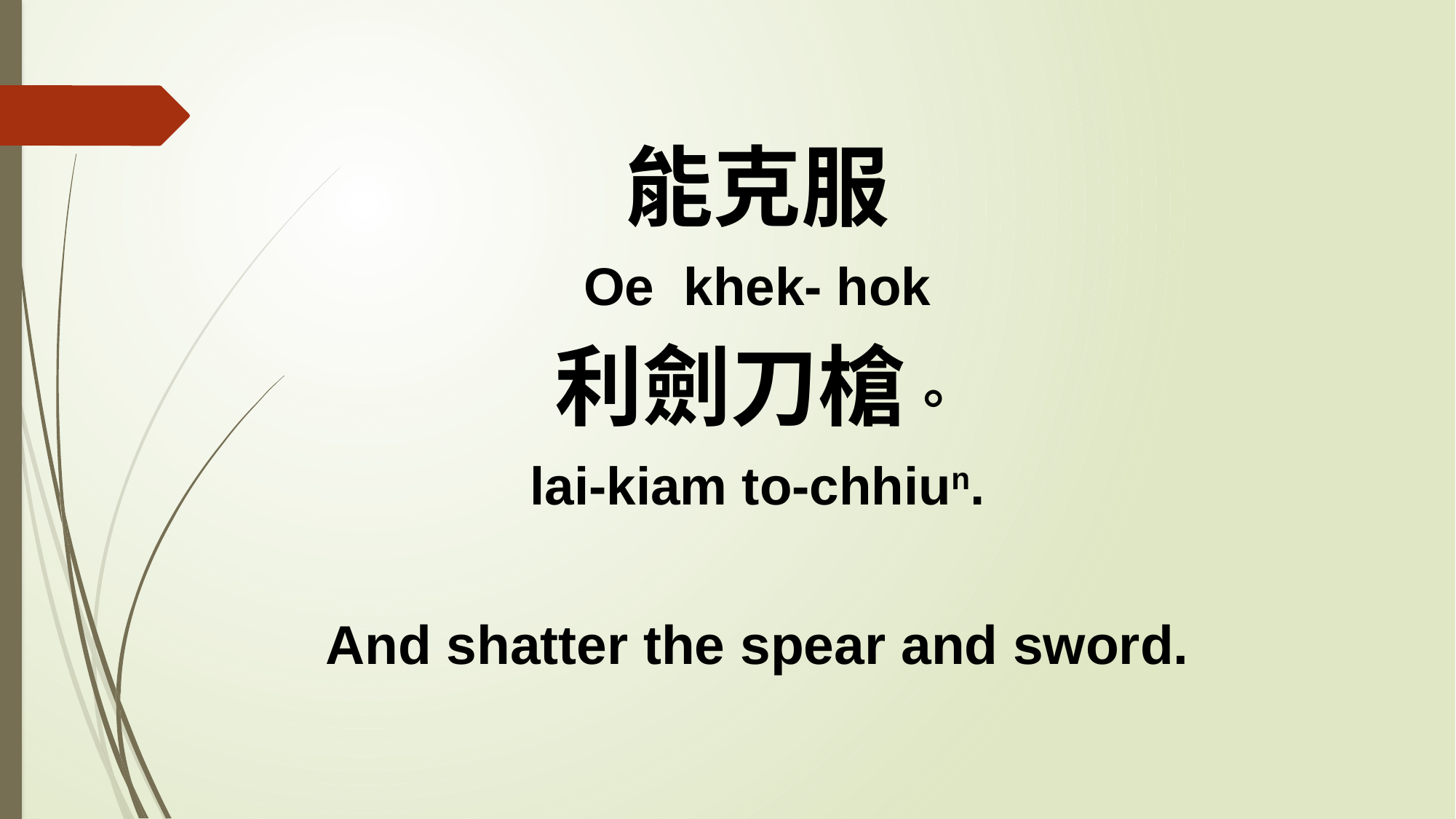

能克服
Oe  khek- hok
利劍刀槍。
lai-kiam to-chhiun.

And shatter the spear and sword.